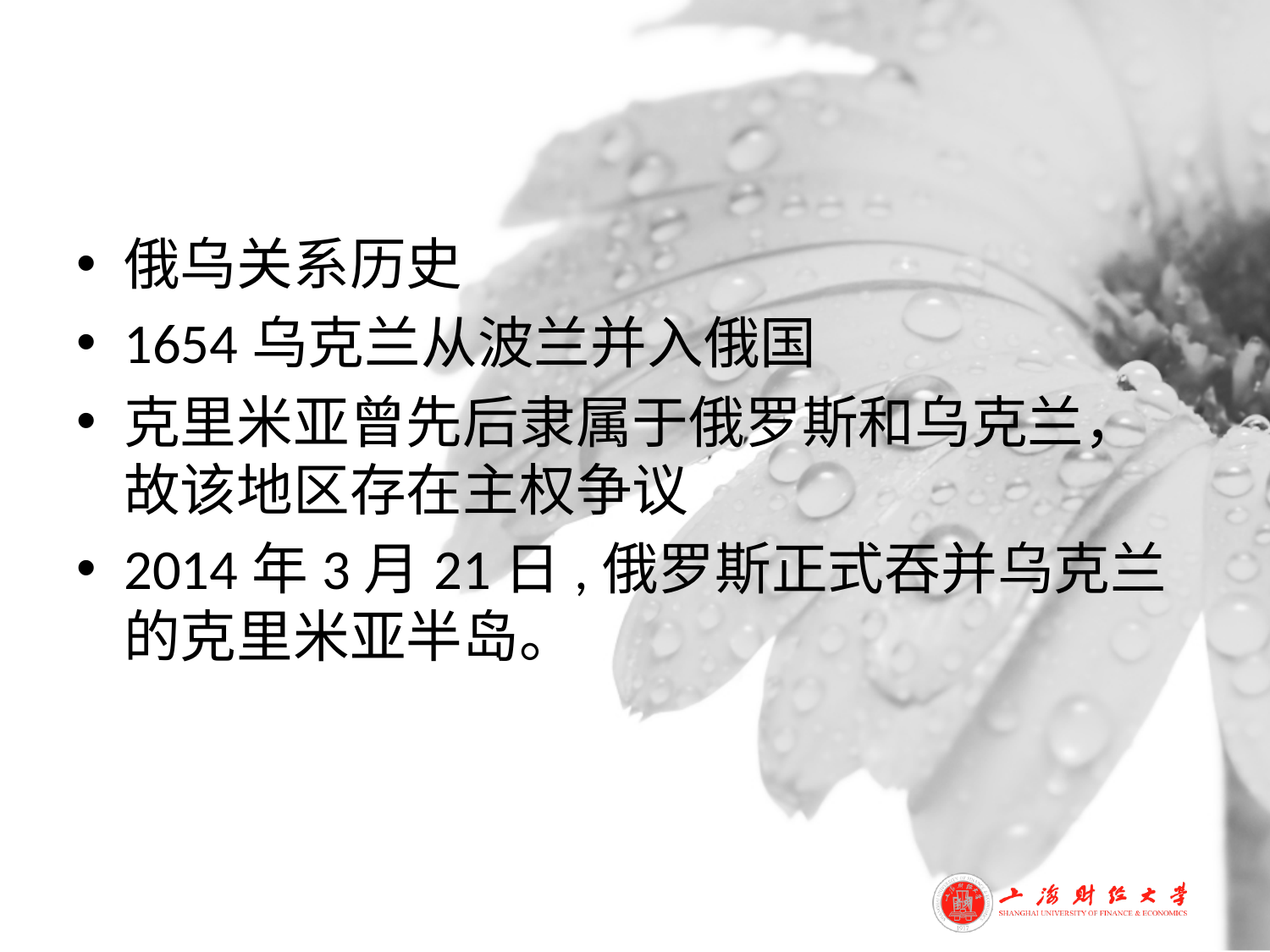

#
俄乌关系历史
1654乌克兰从波兰并入俄国
克里米亚曾先后隶属于俄罗斯和乌克兰，故该地区存在主权争议
2014年3月21日,俄罗斯正式吞并乌克兰的克里米亚半岛。